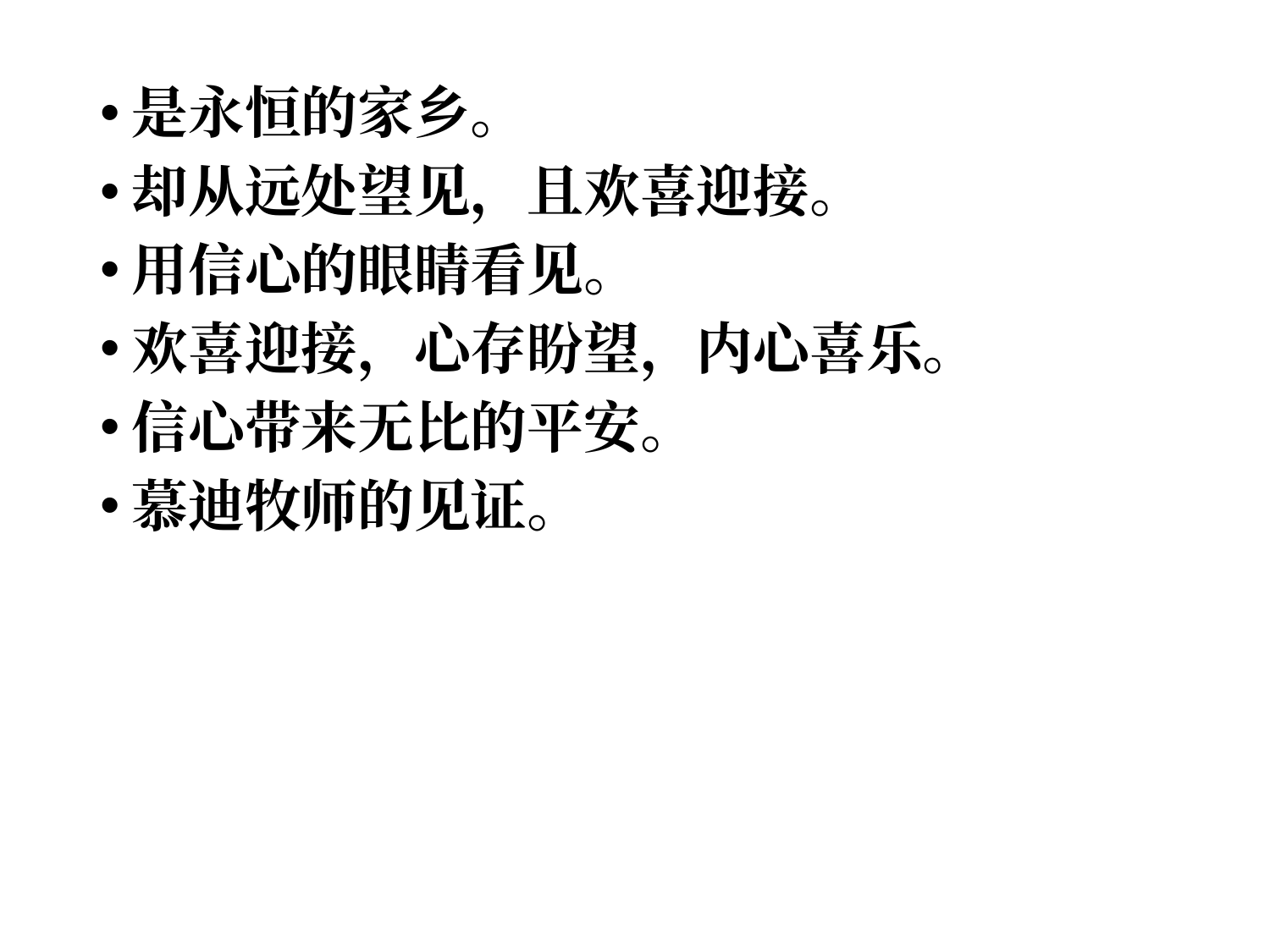

是永恒的家乡。
却从远处望见，且欢喜迎接。
用信心的眼睛看见。
欢喜迎接，心存盼望，内心喜乐。
信心带来无比的平安。
慕迪牧师的见证。